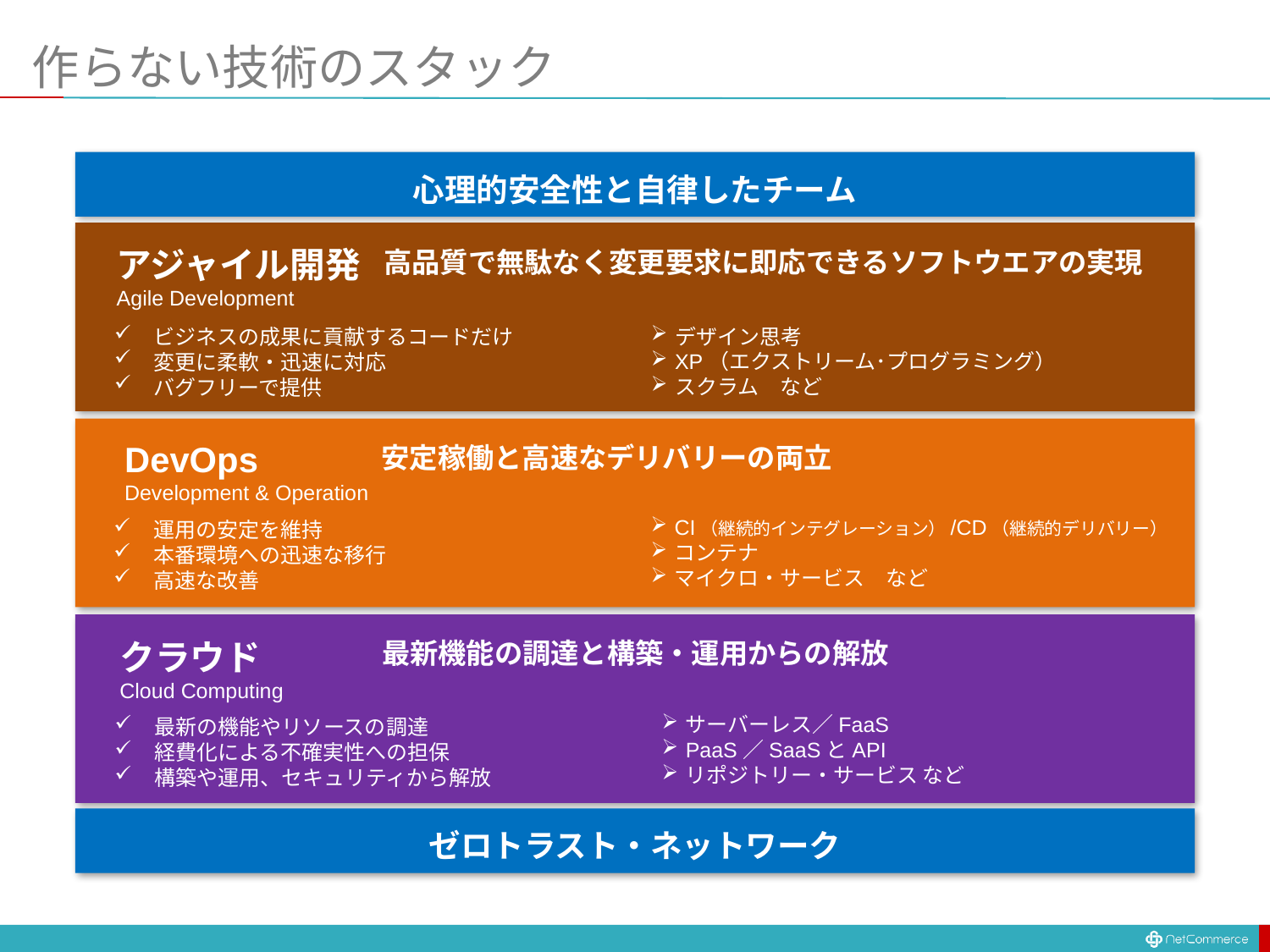

# 作らない技術のスタック

心理的安全性と自律したチーム

アジャイル開発
Agile Development
高品質で無駄なく変更要求に即応できるソフトウエアの実現
デザイン思考
XP（エクストリーム･プログラミング）
スクラム　など
ビジネスの成果に貢献するコードだけ
変更に柔軟・迅速に対応
バグフリーで提供

DevOps
Development & Operation
安定稼働と高速なデリバリーの両立
CI（継続的インテグレーション）/CD（継続的デリバリー）
コンテナ
マイクロ・サービス　など
運用の安定を維持
本番環境への迅速な移行
高速な改善

クラウド
Cloud Computing
最新機能の調達と構築・運用からの解放
サーバーレス／FaaS
PaaS／SaaSとAPI
リポジトリー・サービス など
最新の機能やリソースの調達
経費化による不確実性への担保
構築や運用、セキュリティから解放

ゼロトラスト・ネットワーク